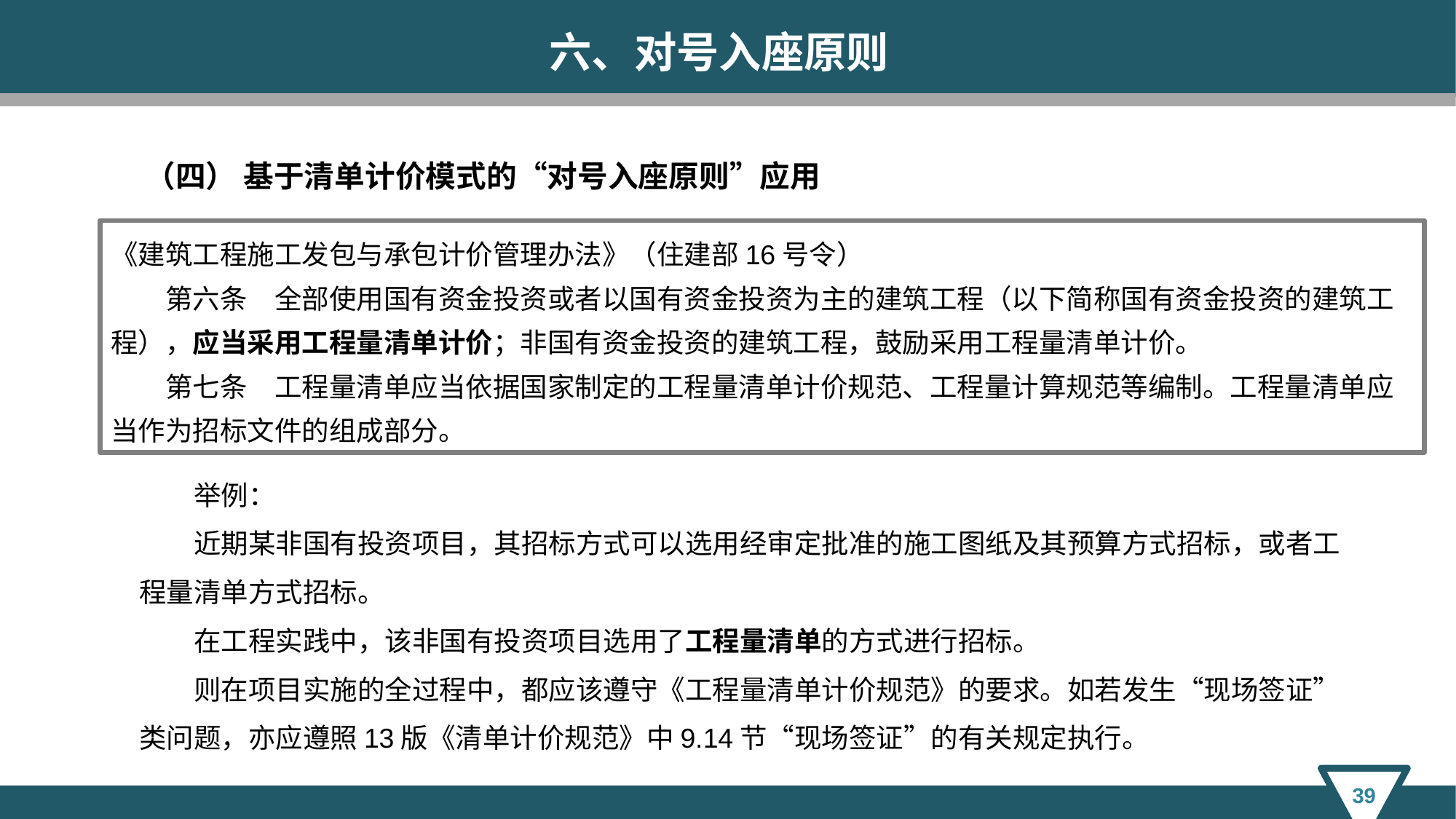

六、对号入座原则
（四） 基于清单计价模式的“对号入座原则”应用
《建筑工程施工发包与承包计价管理办法》（住建部16号令）
第六条　全部使用国有资金投资或者以国有资金投资为主的建筑工程（以下简称国有资金投资的建筑工程），应当采用工程量清单计价；非国有资金投资的建筑工程，鼓励采用工程量清单计价。
第七条　工程量清单应当依据国家制定的工程量清单计价规范、工程量计算规范等编制。工程量清单应当作为招标文件的组成部分。
举例：
近期某非国有投资项目，其招标方式可以选用经审定批准的施工图纸及其预算方式招标，或者工程量清单方式招标。
在工程实践中，该非国有投资项目选用了工程量清单的方式进行招标。
则在项目实施的全过程中，都应该遵守《工程量清单计价规范》的要求。如若发生“现场签证”类问题，亦应遵照13版《清单计价规范》中9.14节“现场签证”的有关规定执行。